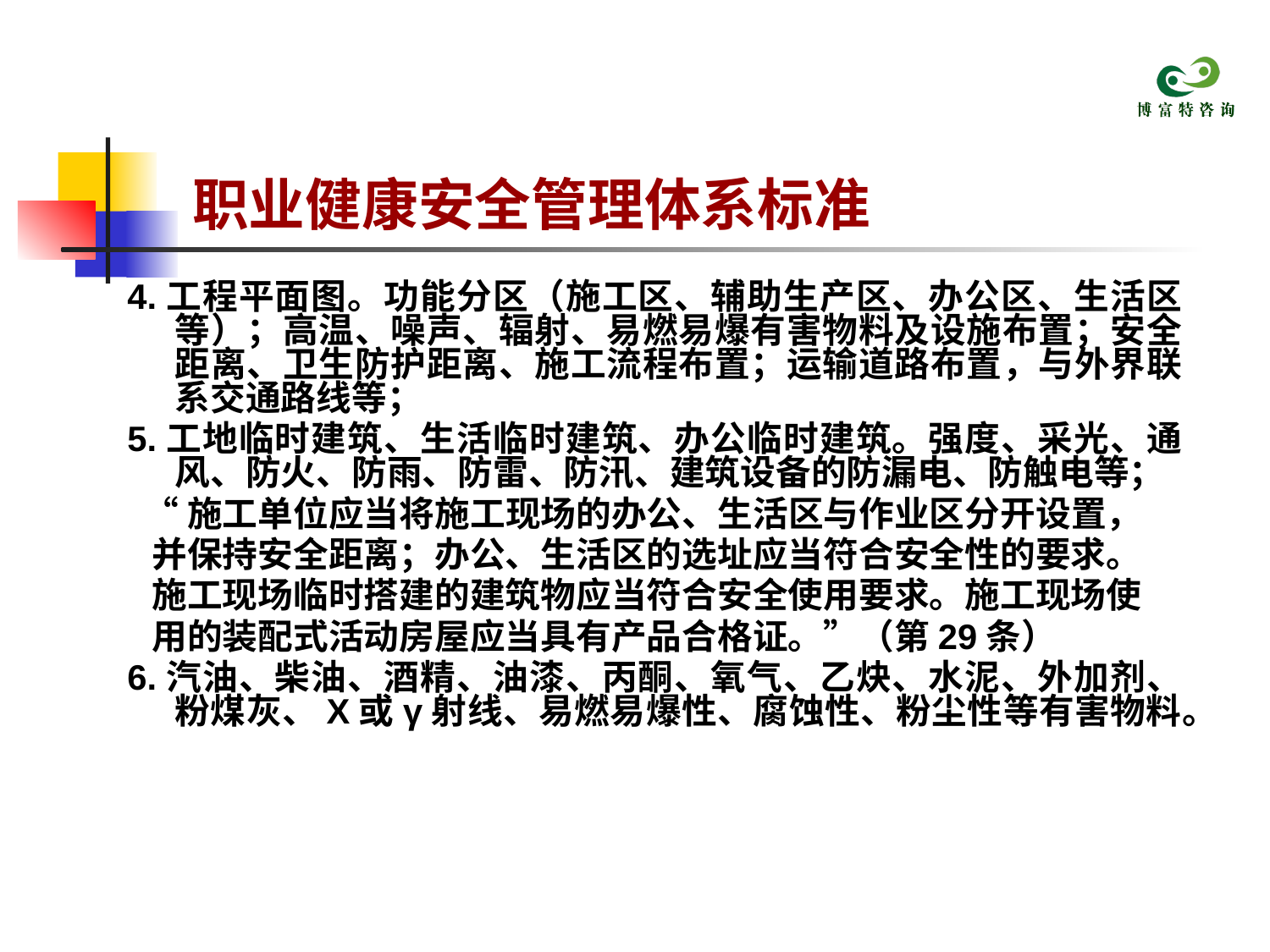

# 职业健康安全管理体系标准
4.工程平面图。功能分区（施工区、辅助生产区、办公区、生活区等）；高温、噪声、辐射、易燃易爆有害物料及设施布置；安全距离、卫生防护距离、施工流程布置；运输道路布置，与外界联系交通路线等；
5.工地临时建筑、生活临时建筑、办公临时建筑。强度、采光、通风、防火、防雨、防雷、防汛、建筑设备的防漏电、防触电等；
  “施工单位应当将施工现场的办公、生活区与作业区分开设置，
  并保持安全距离；办公、生活区的选址应当符合安全性的要求。
  施工现场临时搭建的建筑物应当符合安全使用要求。施工现场使
  用的装配式活动房屋应当具有产品合格证。”（第29条）
6.汽油、柴油、酒精、油漆、丙酮、氧气、乙炔、水泥、外加剂、粉煤灰、X或γ射线、易燃易爆性、腐蚀性、粉尘性等有害物料。
36